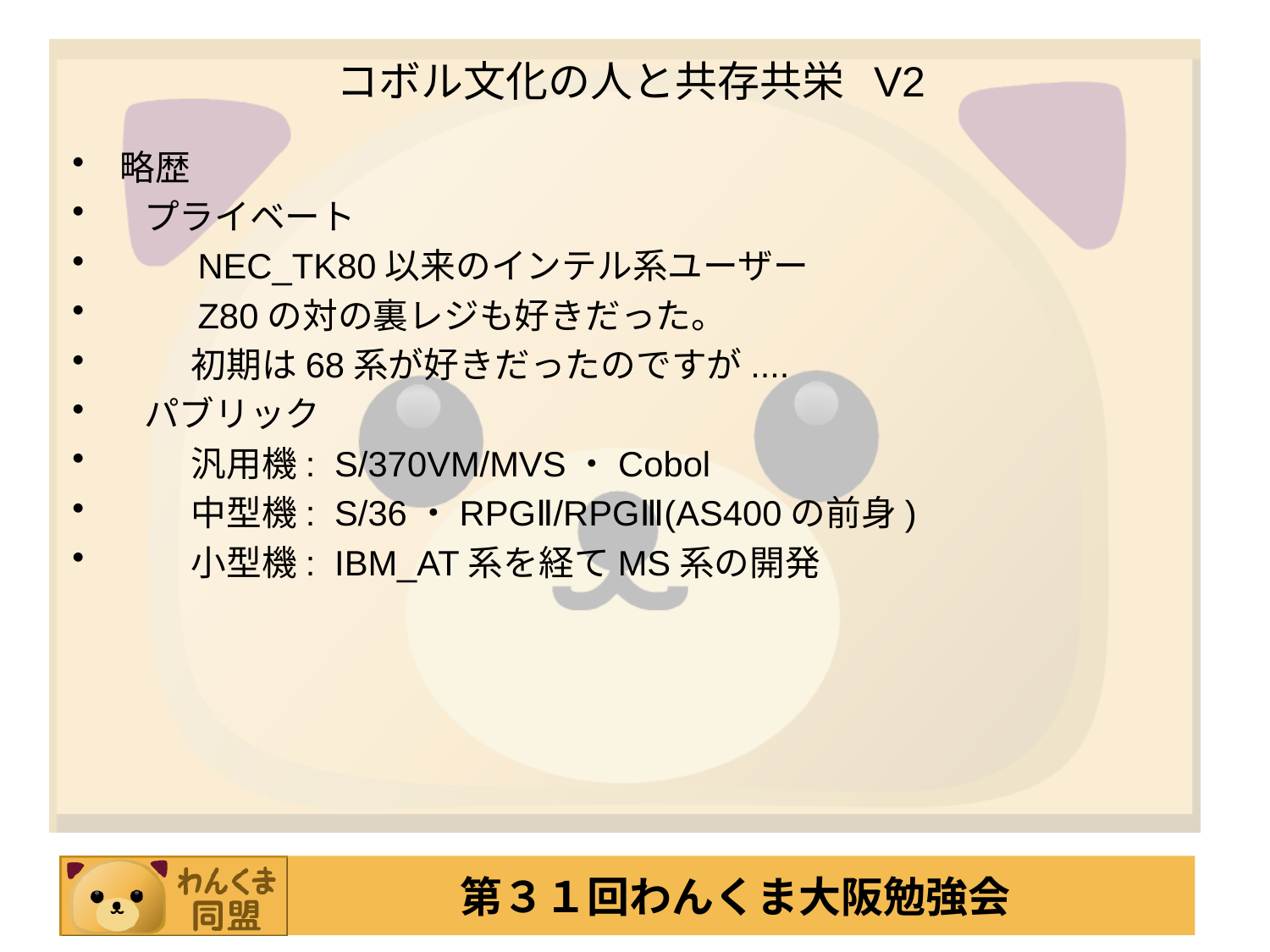

# コボル文化の人と共存共栄  V2
略歴
  プライベート
        NEC_TK80以来のインテル系ユーザー
        Z80の対の裏レジも好きだった。
        初期は68系が好きだったのですが....
  パブリック
        汎用機:  S/370VM/MVS・Cobol
        中型機:  S/36・RPGⅡ/RPGⅢ(AS400の前身)
        小型機:  IBM_AT系を経てMS系の開発